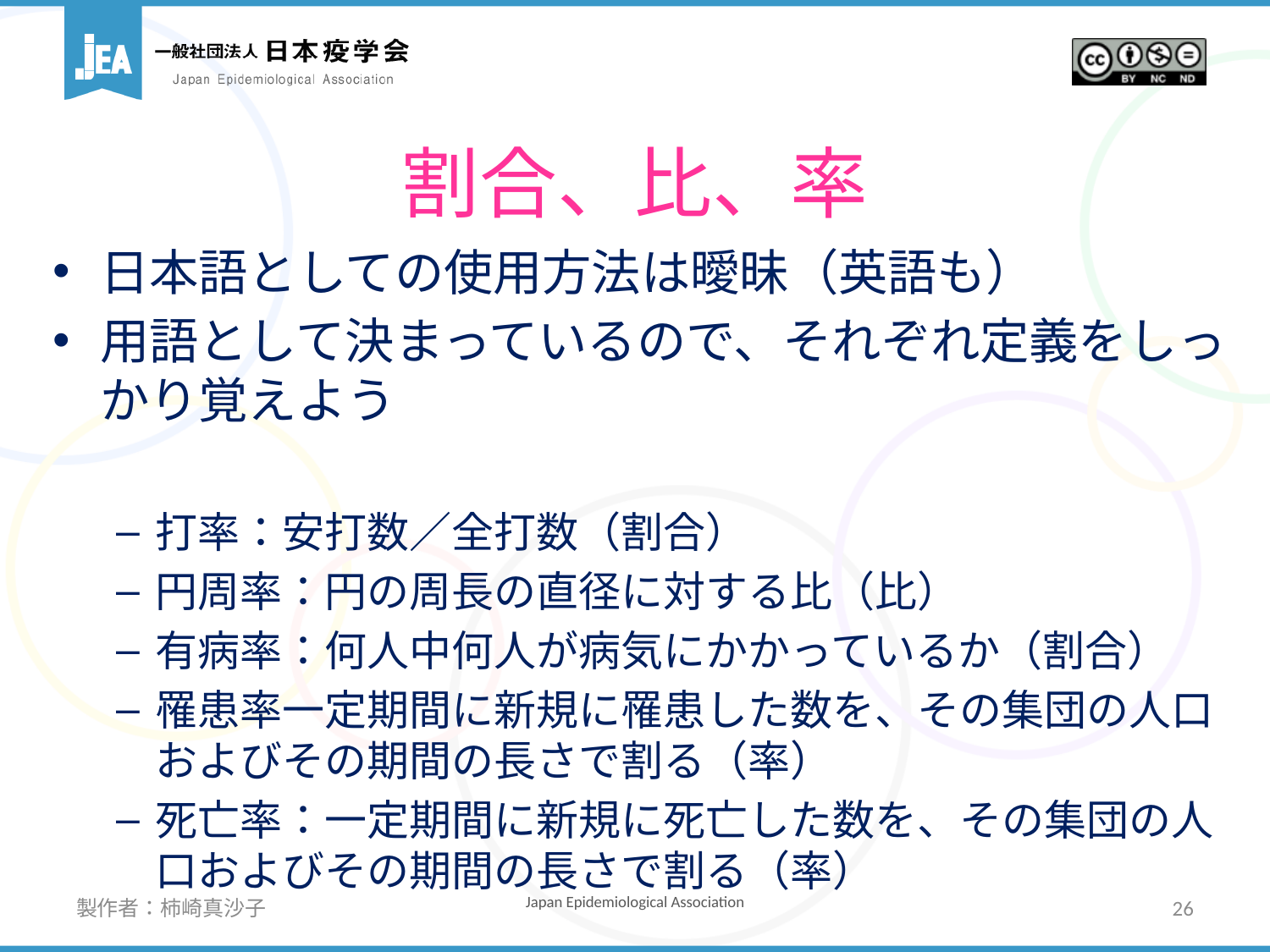

# 割合、比、率
日本語としての使用方法は曖昧（英語も）
用語として決まっているので、それぞれ定義をしっかり覚えよう

打率：安打数／全打数（割合）
円周率：円の周長の直径に対する比（比）
有病率：何人中何人が病気にかかっているか（割合）
罹患率一定期間に新規に罹患した数を、その集団の人口およびその期間の長さで割る（率）
死亡率：一定期間に新規に死亡した数を、その集団の人口およびその期間の長さで割る（率）
製作者：柿崎真沙子
26